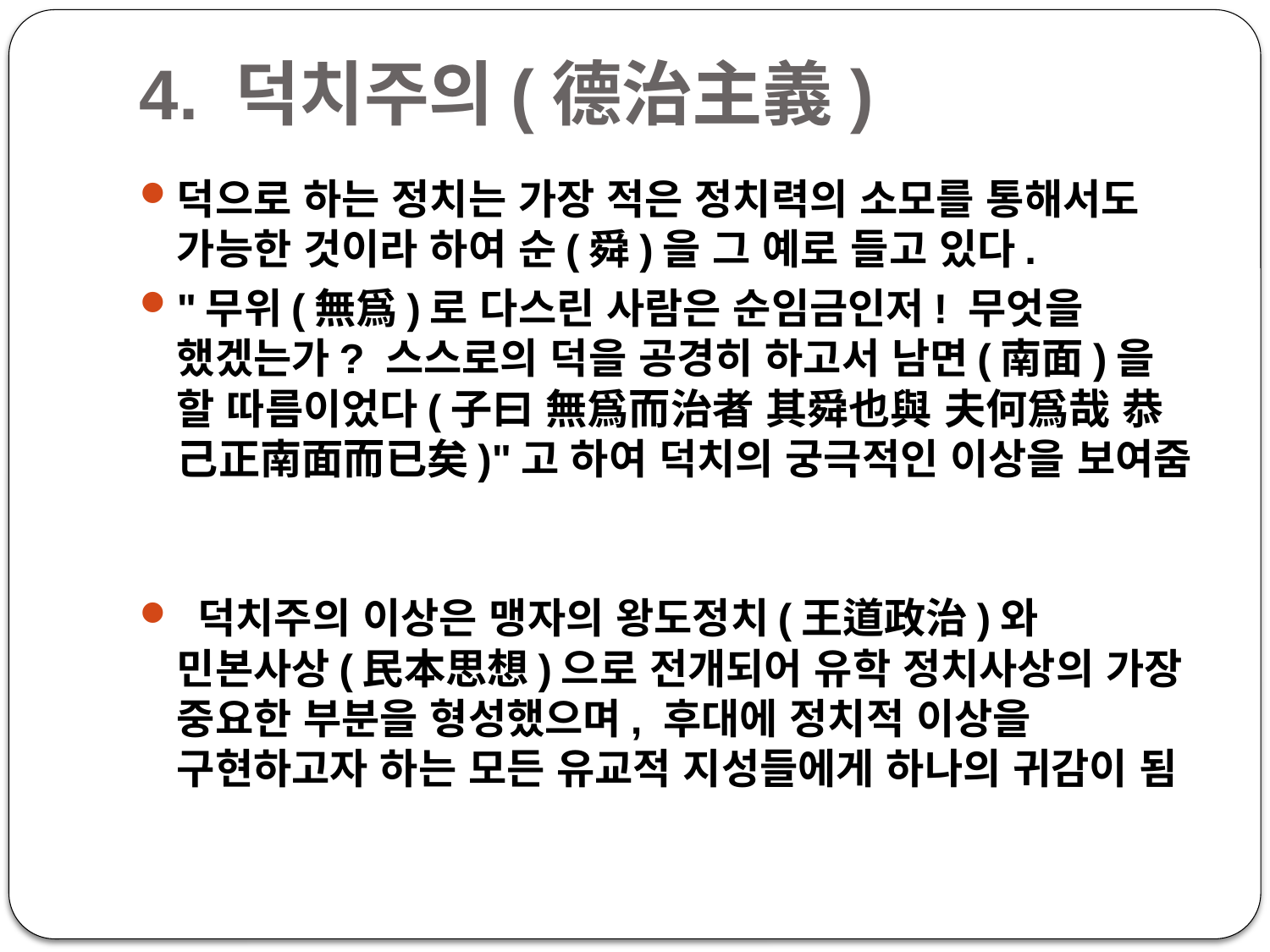

# 4. 덕치주의(德治主義)
덕으로 하는 정치는 가장 적은 정치력의 소모를 통해서도 가능한 것이라 하여 순(舜)을 그 예로 들고 있다.
"무위(無爲)로 다스린 사람은 순임금인저! 무엇을 했겠는가? 스스로의 덕을 공경히 하고서 남면(南面)을 할 따름이었다(子曰 無爲而治者 其舜也與 夫何爲哉 恭己正南面而已矣)"고 하여 덕치의 궁극적인 이상을 보여줌
 덕치주의 이상은 맹자의 왕도정치(王道政治)와 민본사상(民本思想)으로 전개되어 유학 정치사상의 가장 중요한 부분을 형성했으며, 후대에 정치적 이상을 구현하고자 하는 모든 유교적 지성들에게 하나의 귀감이 됨